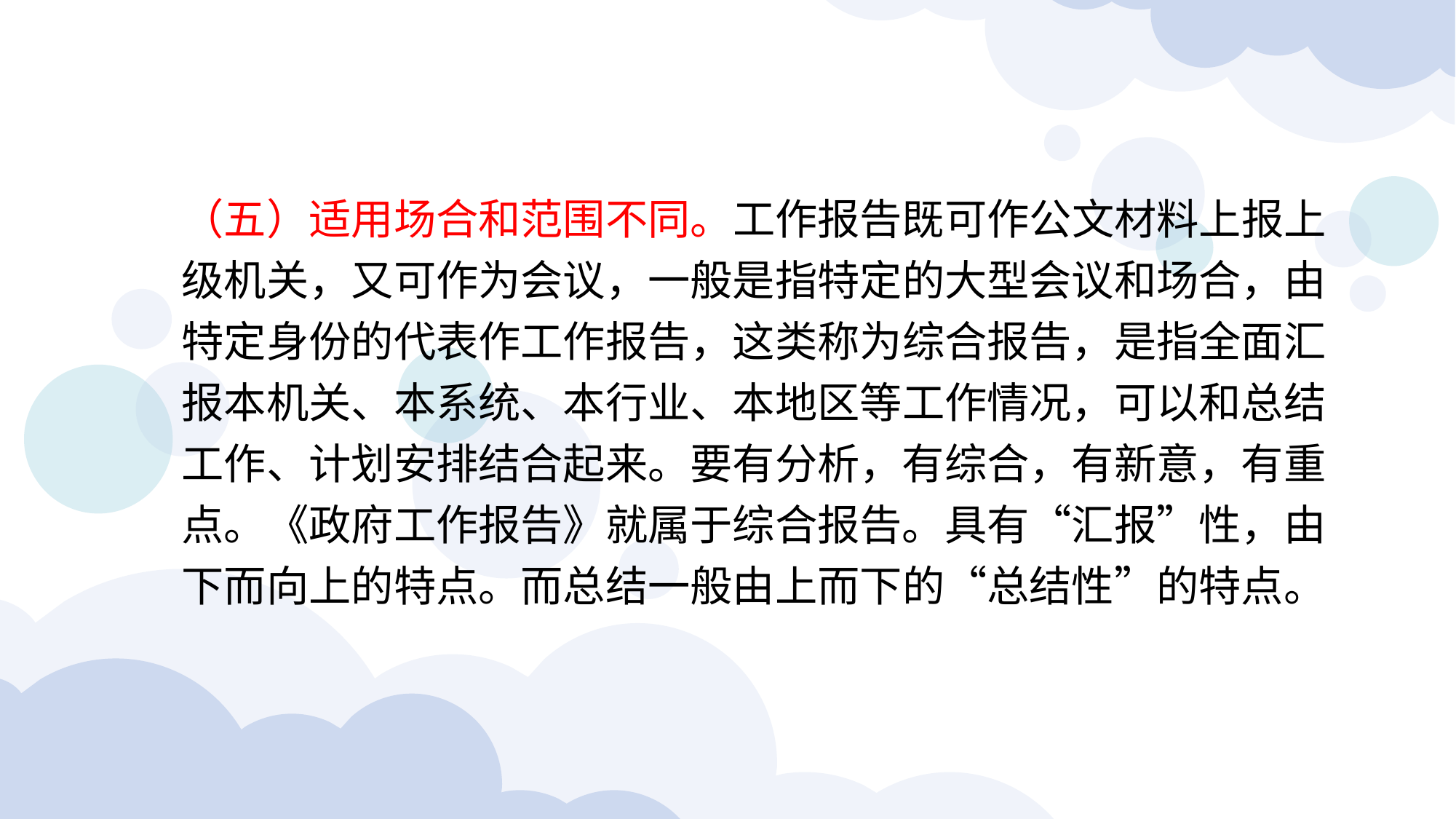

（五）适用场合和范围不同。工作报告既可作公文材料上报上级机关，又可作为会议，一般是指特定的大型会议和场合，由特定身份的代表作工作报告，这类称为综合报告，是指全面汇报本机关、本系统、本行业、本地区等工作情况，可以和总结工作、计划安排结合起来。要有分析，有综合，有新意，有重点。《政府工作报告》就属于综合报告。具有“汇报”性，由下而向上的特点。而总结一般由上而下的“总结性”的特点。